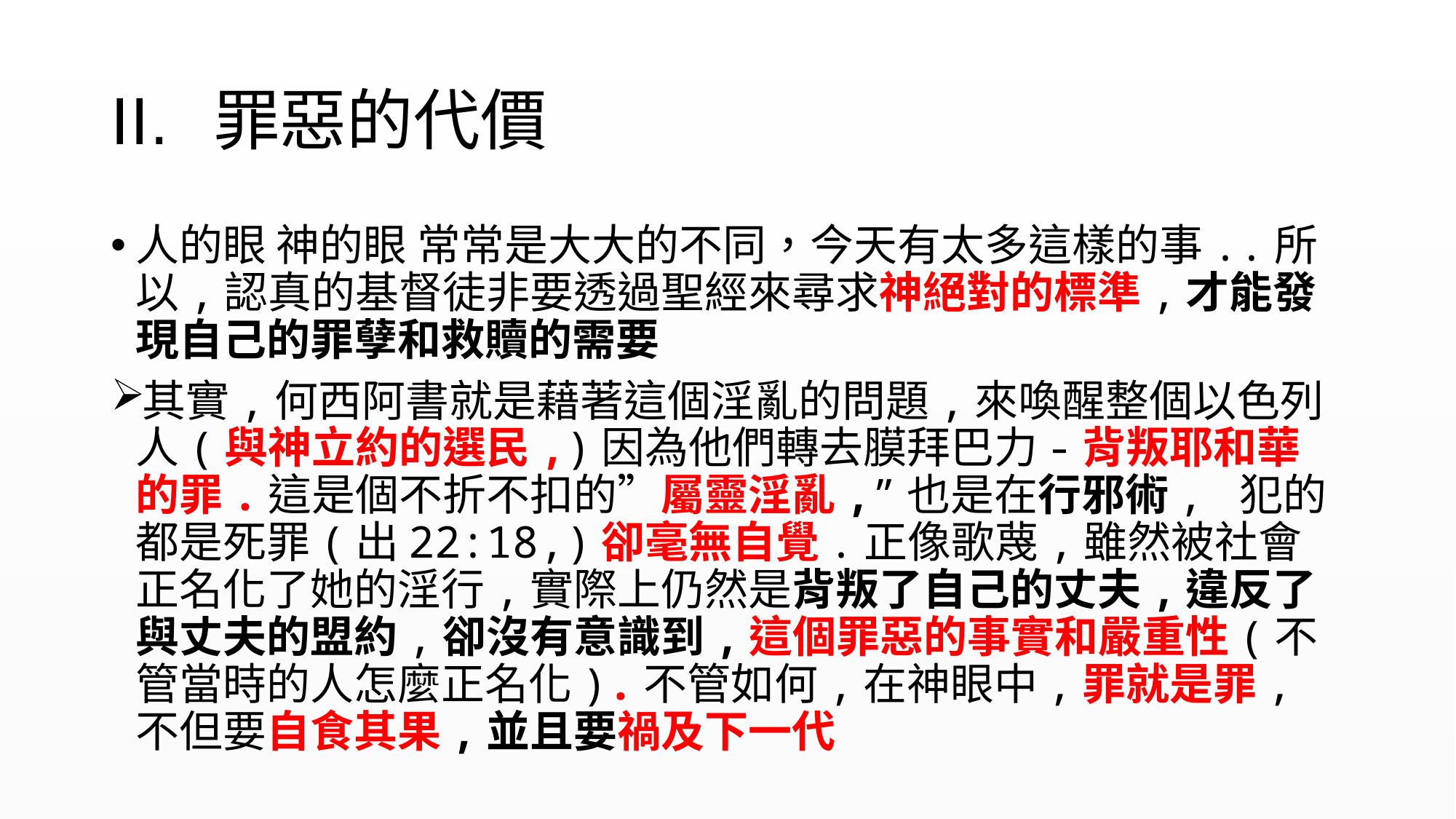

# 罪惡的代價
人的眼 神的眼 常常是大大的不同，今天有太多這樣的事..所以,認真的基督徒非要透過聖經來尋求神絕對的標準,才能發現自己的罪孽和救贖的需要
其實,何西阿書就是藉著這個淫亂的問題,來喚醒整個以色列人(與神立約的選民,)因為他們轉去膜拜巴力-背叛耶和華的罪.這是個不折不扣的”屬靈淫亂,”也是在行邪術, 犯的都是死罪(出22:18,)卻毫無自覺.正像歌蔑,雖然被社會正名化了她的淫行,實際上仍然是背叛了自己的丈夫,違反了與丈夫的盟約,卻沒有意識到,這個罪惡的事實和嚴重性(不管當時的人怎麼正名化).不管如何,在神眼中,罪就是罪,不但要自食其果,並且要禍及下一代